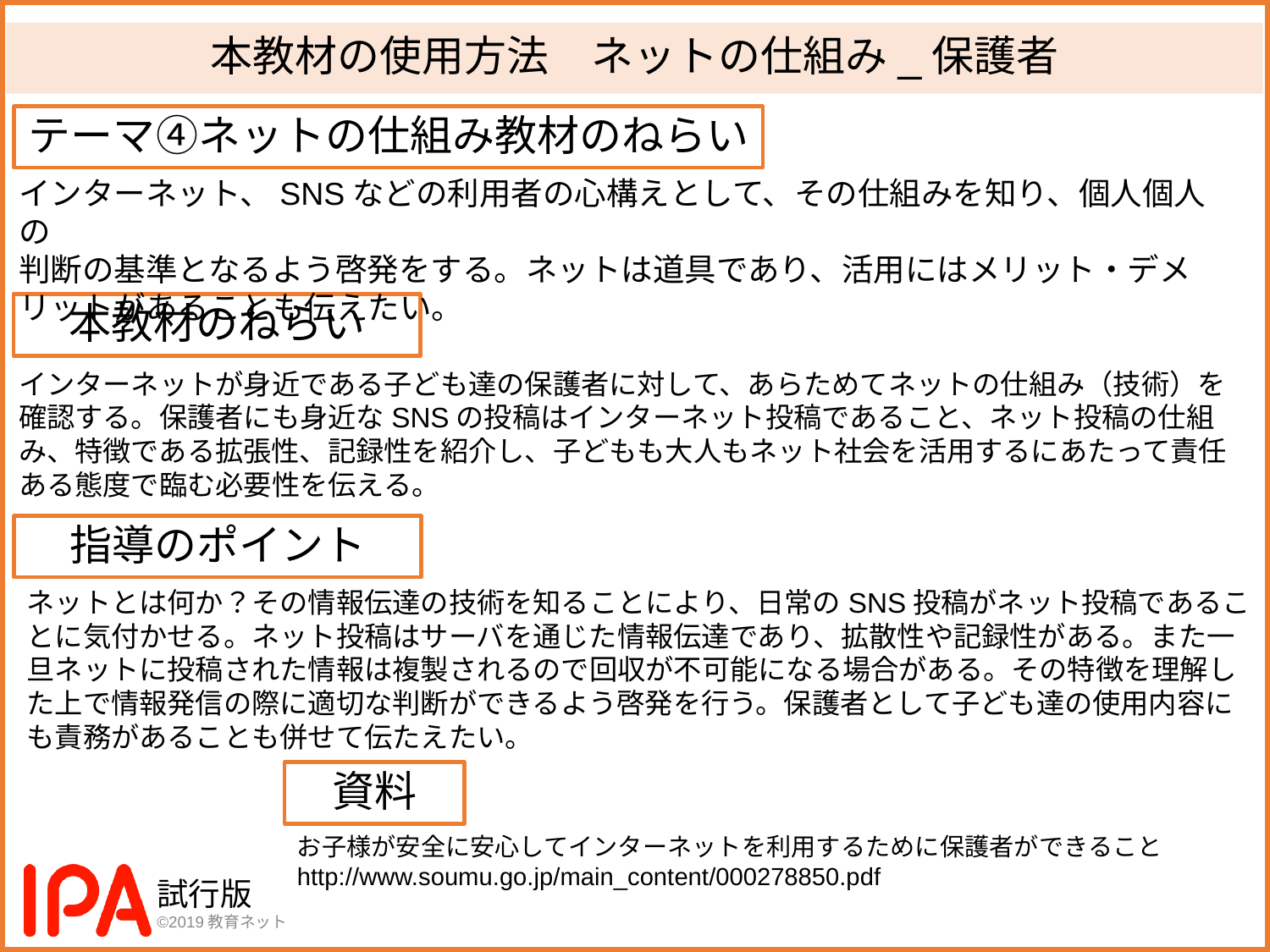

# 本教材の使用方法　ネットの仕組み_保護者
テーマ④ネットの仕組み教材のねらい
インターネット、SNSなどの利用者の心構えとして、その仕組みを知り、個人個人の
判断の基準となるよう啓発をする。ネットは道具であり、活用にはメリット・デメリットがあることも伝えたい。
本教材のねらい
インターネットが身近である子ども達の保護者に対して、あらためてネットの仕組み（技術）を確認する。保護者にも身近なSNSの投稿はインターネット投稿であること、ネット投稿の仕組み、特徴である拡張性、記録性を紹介し、子どもも大人もネット社会を活用するにあたって責任ある態度で臨む必要性を伝える。
指導のポイント
ネットとは何か？その情報伝達の技術を知ることにより、日常のSNS投稿がネット投稿であることに気付かせる。ネット投稿はサーバを通じた情報伝達であり、拡散性や記録性がある。また一旦ネットに投稿された情報は複製されるので回収が不可能になる場合がある。その特徴を理解した上で情報発信の際に適切な判断ができるよう啓発を行う。保護者として子ども達の使用内容にも責務があることも併せて伝たえたい。
資料
お子様が安全に安心してインターネットを利用するために保護者ができること
http://www.soumu.go.jp/main_content/000278850.pdf